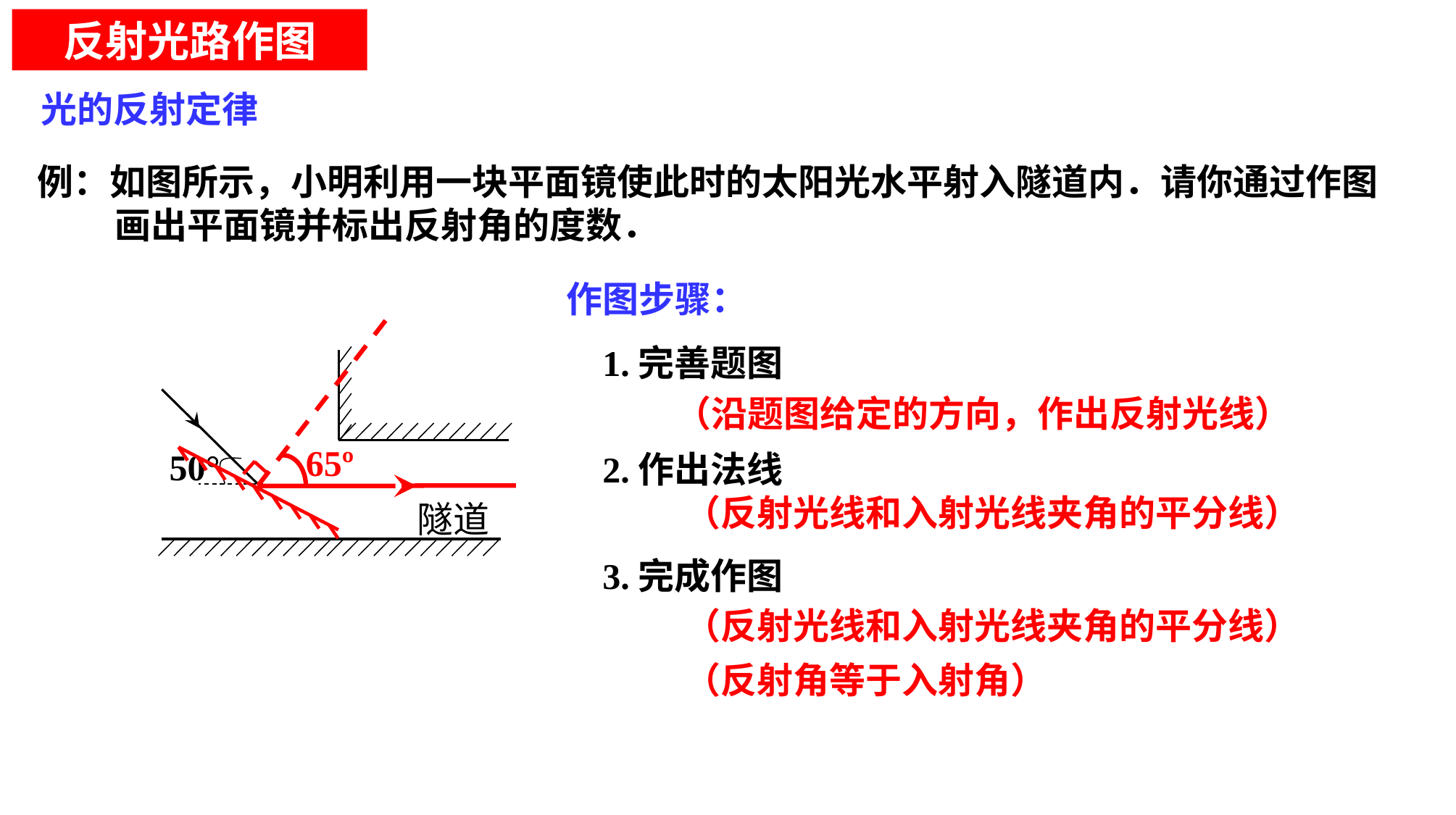

反射光路作图
光的反射定律
例：如图所示，小明利用一块平面镜使此时的太阳光水平射入隧道内．请你通过作图画出平面镜并标出反射角的度数．
作图步骤：
1.完善题图
50°

隧道
（沿题图给定的方向，作出反射光线）

2.作出法线
65º

（反射光线和入射光线夹角的平分线）

3.完成作图
（反射光线和入射光线夹角的平分线）
（反射角等于入射角）